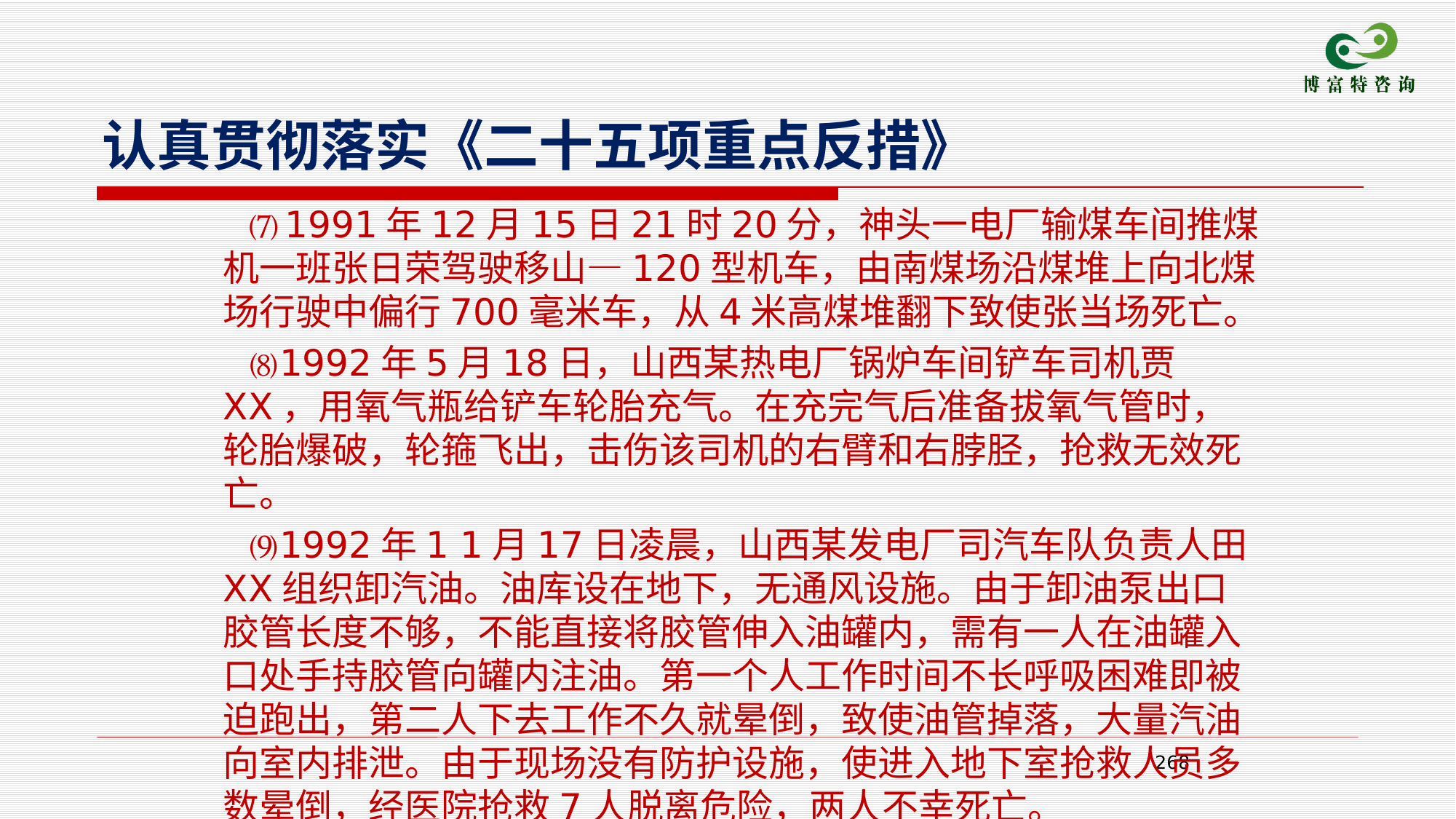

认真贯彻落实《二十五项重点反措》
       ⑺1991年12月15日21时20分，神头一电厂输煤车间推煤机一班张日荣驾驶移山—120型机车，由南煤场沿煤堆上向北煤场行驶中偏行700毫米车，从4米高煤堆翻下致使张当场死亡。
       ⑻1992年5月18日，山西某热电厂锅炉车间铲车司机贾XX，用氧气瓶给铲车轮胎充气。在充完气后准备拔氧气管时，轮胎爆破，轮箍飞出，击伤该司机的右臂和右脖胫，抢救无效死亡。
       ⑼1992年1 1月17日凌晨，山西某发电厂司汽车队负责人田XX组织卸汽油。油库设在地下，无通风设施。由于卸油泵出口胶管长度不够，不能直接将胶管伸入油罐内，需有一人在油罐入口处手持胶管向罐内注油。第一个人工作时间不长呼吸困难即被迫跑出，第二人下去工作不久就晕倒，致使油管掉落，大量汽油向室内排泄。由于现场没有防护设施，使进入地下室抢救人员多数晕倒，经医院抢救7人脱离危险，两人不幸死亡。

268